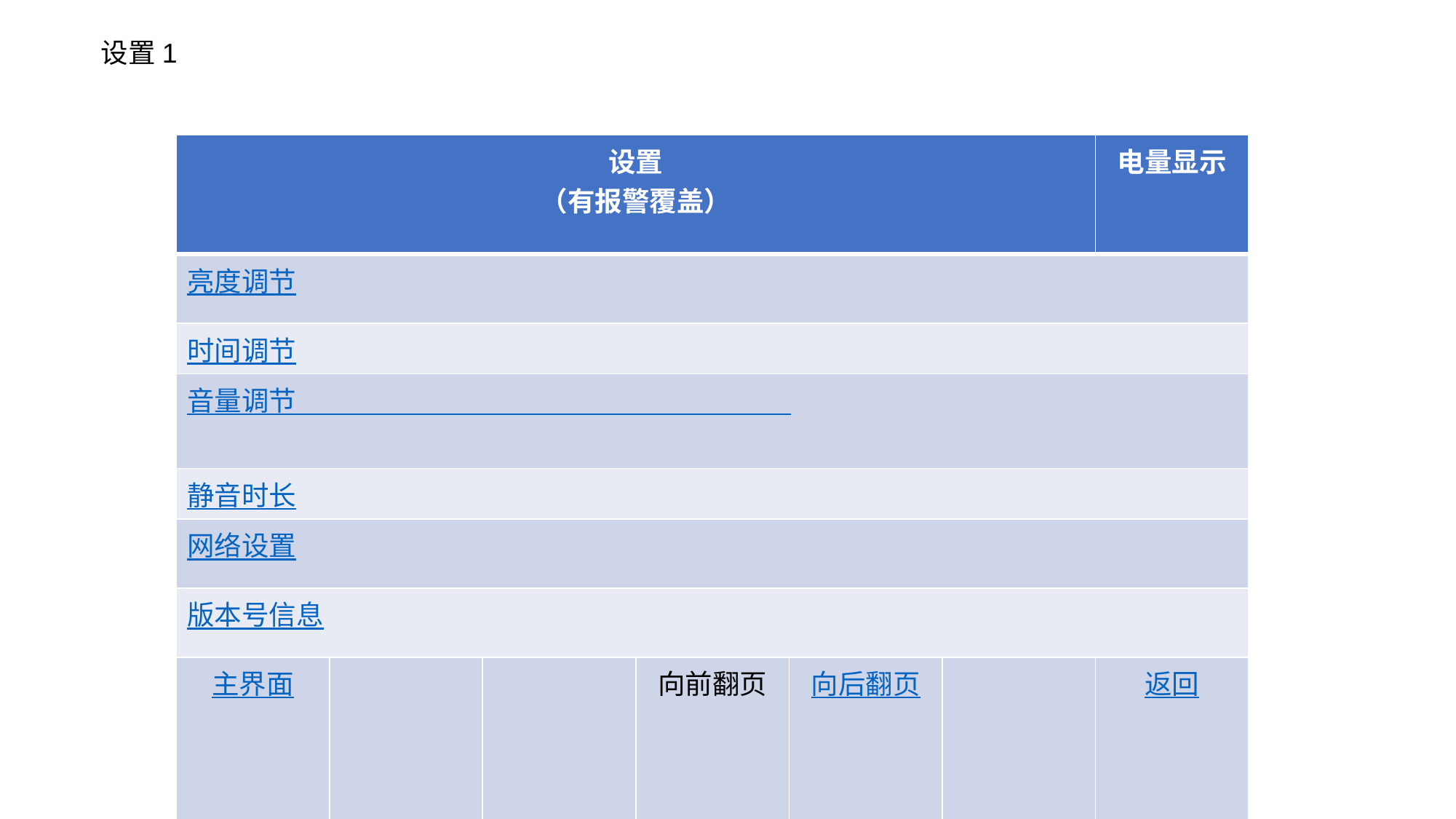

设置1
| 设置 （有报警覆盖） |  |  |  |  |  | 电量显示 |
| --- | --- | --- | --- | --- | --- | --- |
| 亮度调节 |  |  |  |  |  |  |
| 时间调节 |  |  |  |  |  |  |
| 音量调节 |  |  |  |  |  |  |
| 静音时长 |  |  |  |  |  |  |
| 网络设置 |  |  |  |  |  |  |
| 版本号信息 |  |  |  |  |  |  |
| 主界面 |  |  | 向前翻页 | 向后翻页 |  | 返回 |